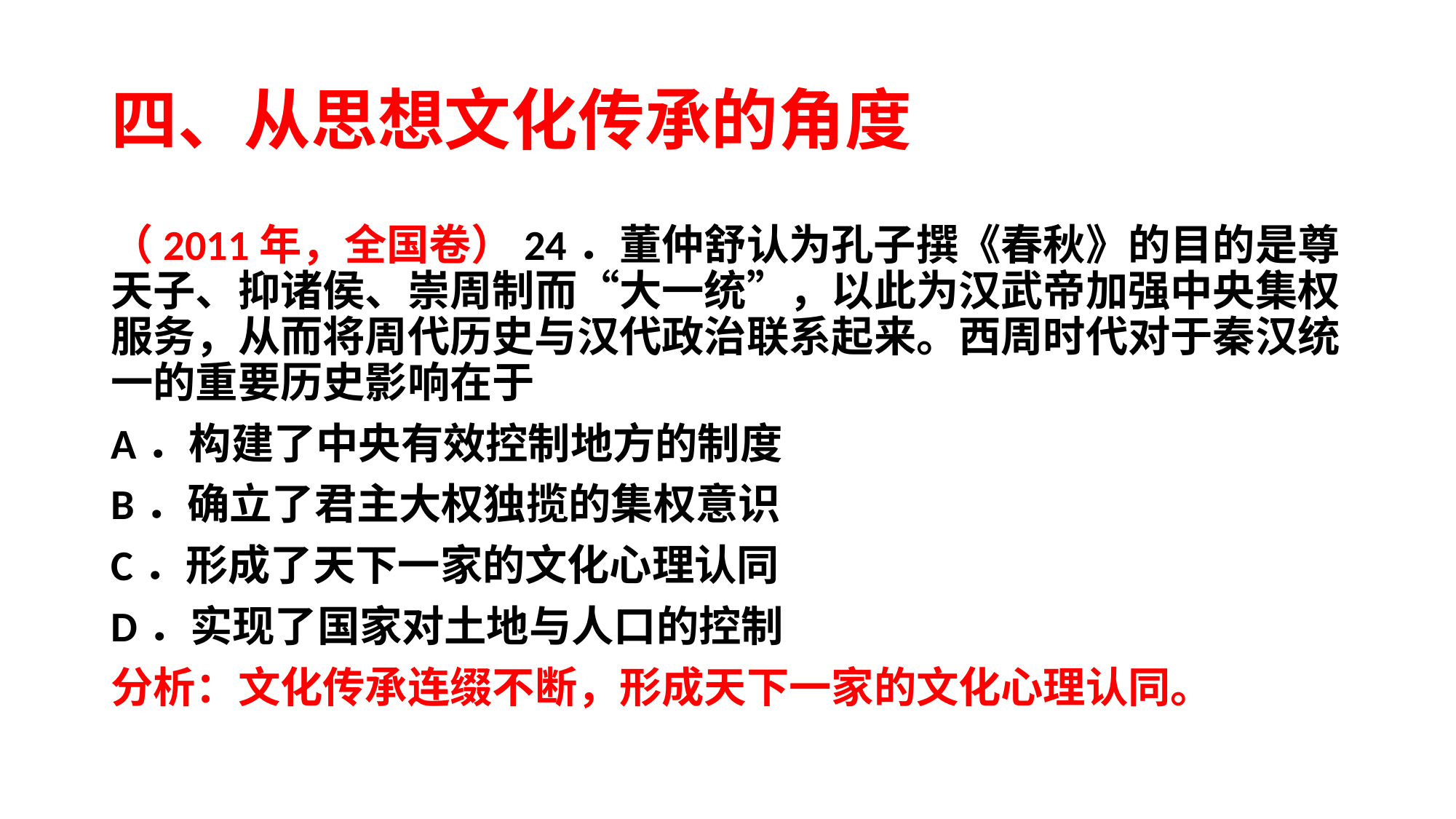

# 四、从思想文化传承的角度
（2011年，全国卷）24．董仲舒认为孔子撰《春秋》的目的是尊天子、抑诸侯、崇周制而“大一统”，以此为汉武帝加强中央集权服务，从而将周代历史与汉代政治联系起来。西周时代对于秦汉统一的重要历史影响在于
A．构建了中央有效控制地方的制度
B．确立了君主大权独揽的集权意识
C．形成了天下一家的文化心理认同
D．实现了国家对土地与人口的控制
分析：文化传承连缀不断，形成天下一家的文化心理认同。